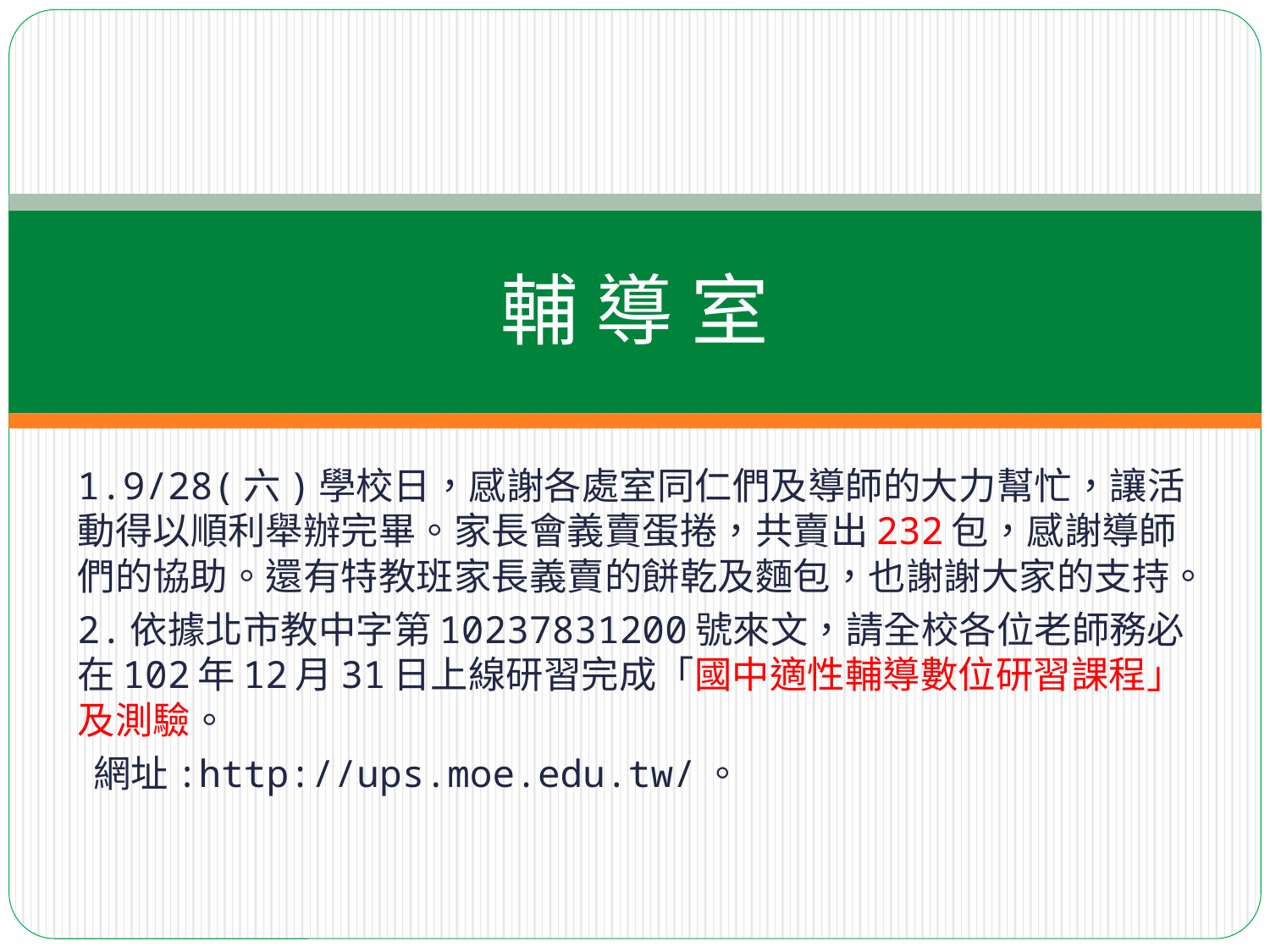

# 輔 導 室
1.9/28(六)學校日，感謝各處室同仁們及導師的大力幫忙，讓活動得以順利舉辦完畢。家長會義賣蛋捲，共賣出232包，感謝導師們的協助。還有特教班家長義賣的餅乾及麵包，也謝謝大家的支持。
2.依據北市教中字第10237831200號來文，請全校各位老師務必在102年12月31日上線研習完成「國中適性輔導數位研習課程」及測驗。
 網址:http://ups.moe.edu.tw/。